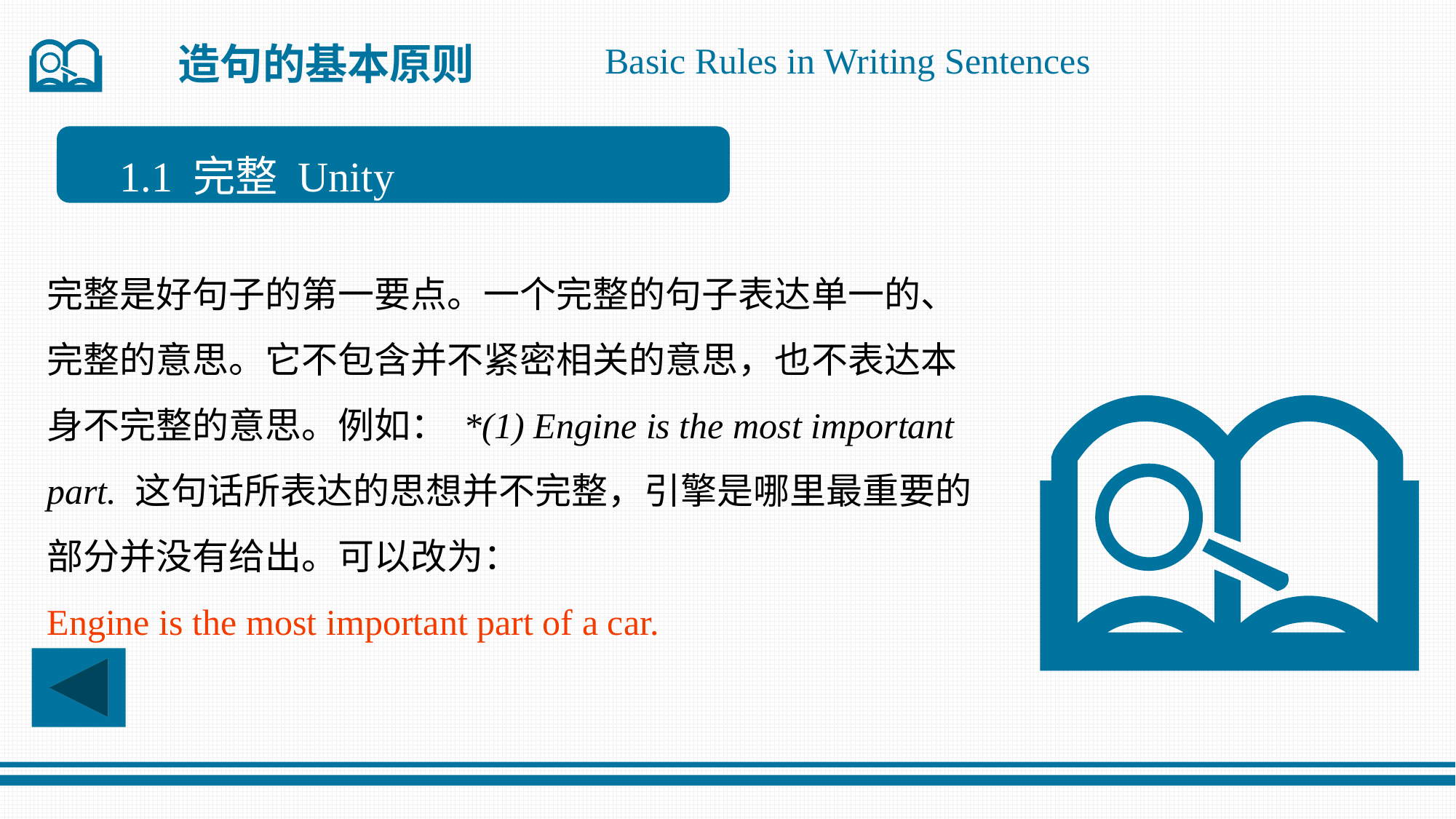

造句的基本原则
Basic Rules in Writing Sentences
完整是好句子的第一要点。一个完整的句子表达单一的、完整的意思。它不包含并不紧密相关的意思，也不表达本身不完整的意思。例如： *(1) Engine is the most important
part. 这句话所表达的思想并不完整，引擎是哪里最重要的部分并没有给出。可以改为：
Engine is the most important part of a car.

1.1 完整 Unity